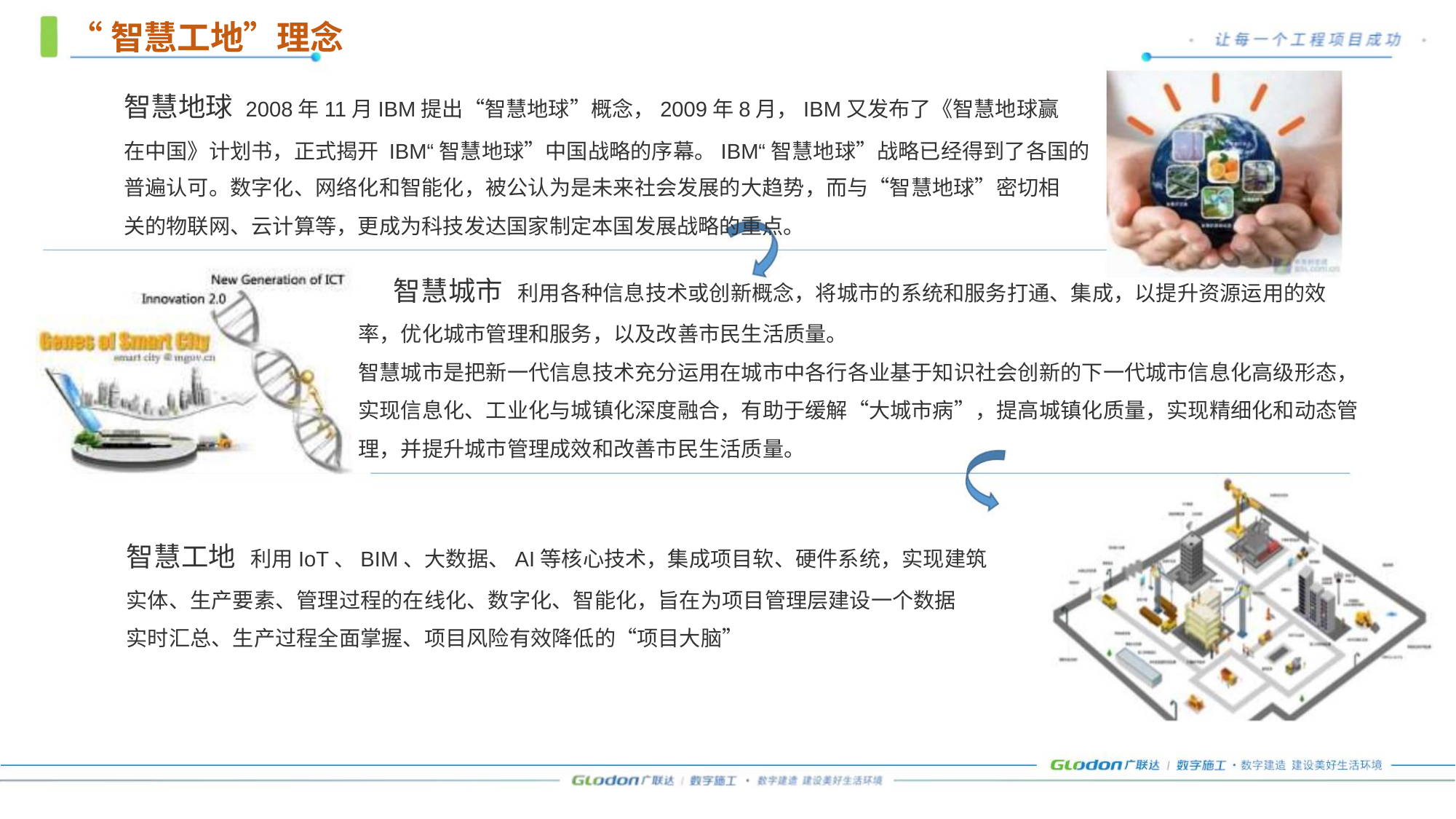

“智慧工地”理念
智慧地球 2008年11月IBM提出“智慧地球”概念，2009年8月，IBM又发布了《智慧地球赢
在中国》计划书，正式揭开 IBM“智慧地球”中国战略的序幕。IBM“智慧地球”战略已经得到了各国的
普遍认可。数字化、网络化和智能化，被公认为是未来社会发展的大趋势，而与“智慧地球”密切相
关的物联网、云计算等，更成为科技发达国家制定本国发展战略的重点。
智慧城市 利用各种信息技术或创新概念，将城市的系统和服务打通、集成，以提升资源运用的效
率，优化城市管理和服务，以及改善市民生活质量。
智慧城市是把新一代信息技术充分运用在城市中各行各业基于知识社会创新的下一代城市信息化高级形态，
实现信息化、工业化与城镇化深度融合，有助于缓解“大城市病”，提高城镇化质量，实现精细化和动态管
理，并提升城市管理成效和改善市民生活质量。
智慧工地 利用IoT、BIM、大数据、AI等核心技术，集成项目软、硬件系统，实现建筑
实体、生产要素、管理过程的在线化、数字化、智能化，旨在为项目管理层建设一个数据
实时汇总、生产过程全面掌握、项目风险有效降低的“项目大脑”